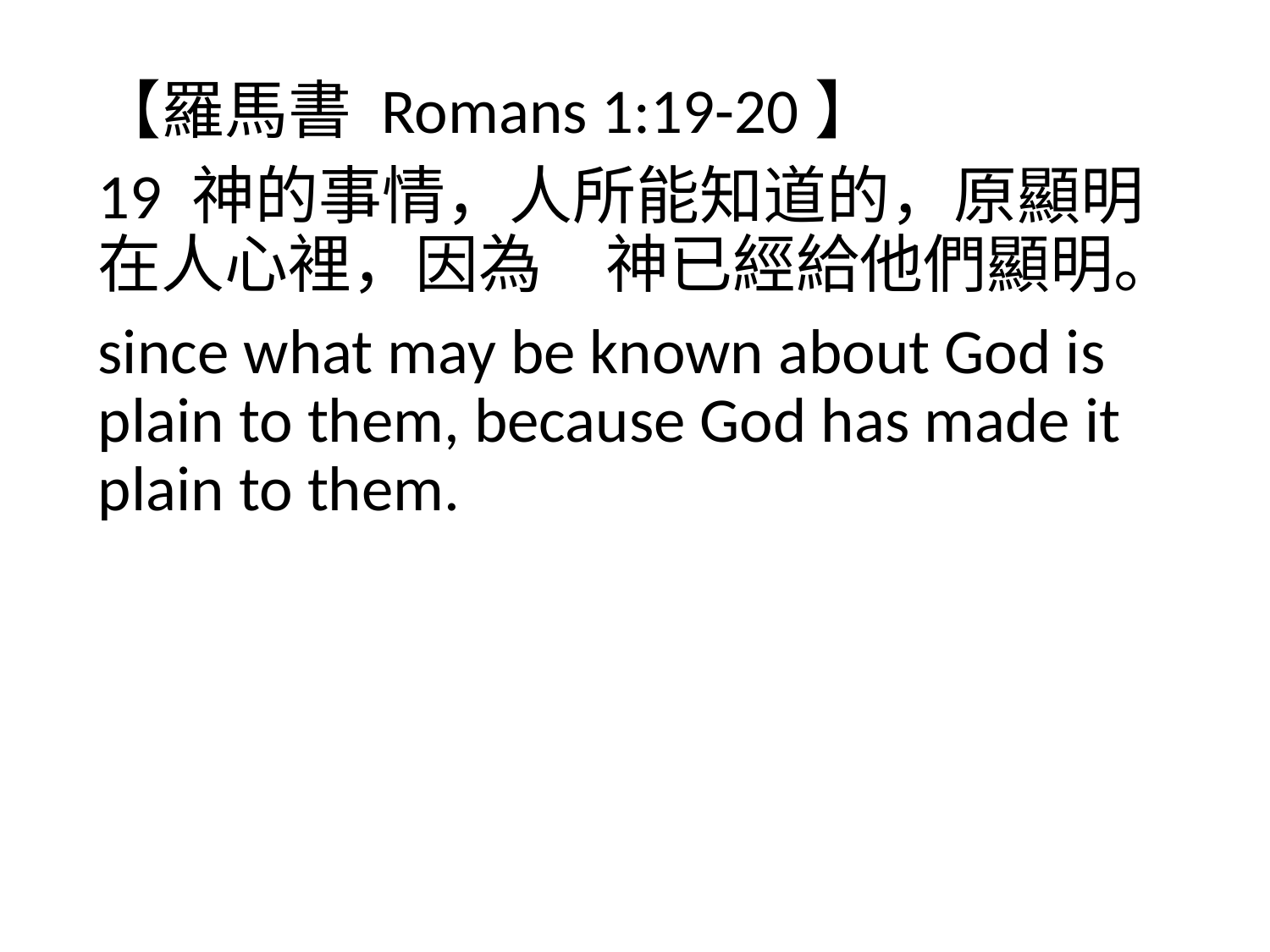

【羅馬書 Romans 1:19-20】
19 神的事情，人所能知道的，原顯明在人心裡，因為　神已經給他們顯明。
since what may be known about God is plain to them, because God has made it plain to them.